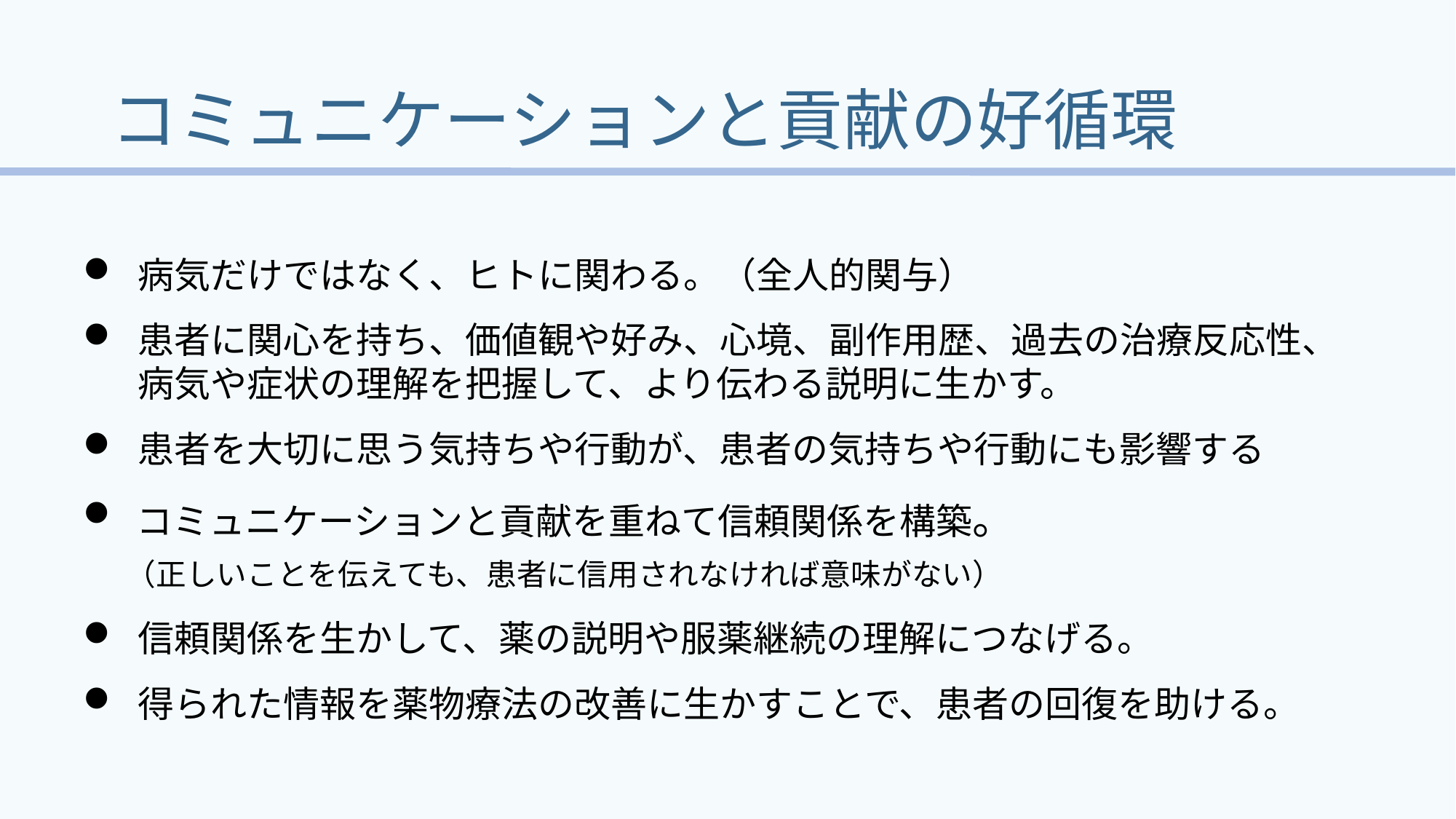

# コミュニケーションと貢献の好循環

病気だけではなく、ヒトに関わる。（全人的関与）

患者に関心を持ち、価値観や好み、心境、副作用歴、過去の治療反応性、病気や症状の理解を把握して、より伝わる説明に生かす。

患者を大切に思う気持ちや行動が、患者の気持ちや行動にも影響する

コミュニケーションと貢献を重ねて信頼関係を構築。
　（正しいことを伝えても、患者に信用されなければ意味がない）

信頼関係を生かして、薬の説明や服薬継続の理解につなげる。

得られた情報を薬物療法の改善に生かすことで、患者の回復を助ける。